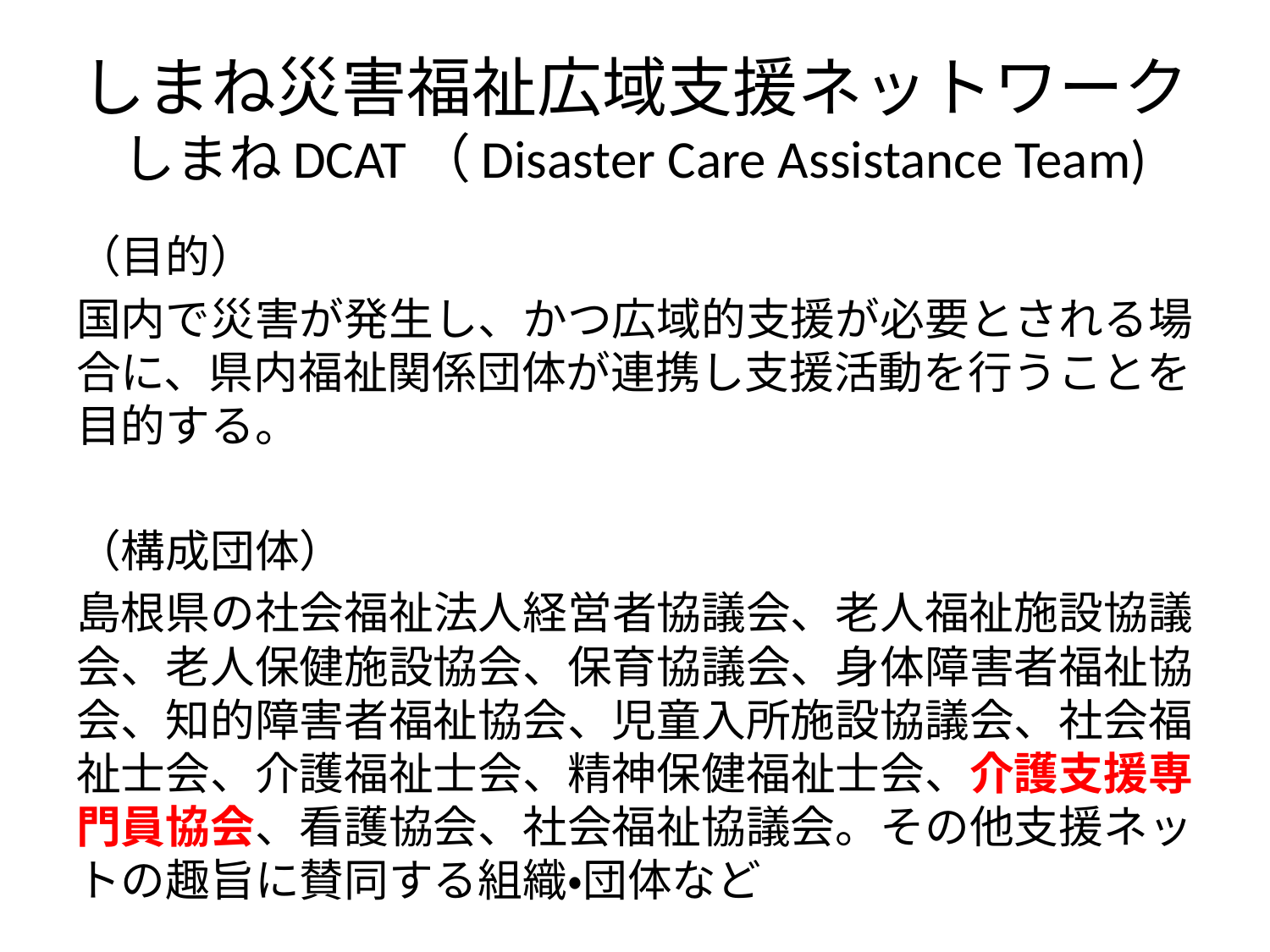

# しまね災害福祉広域支援ネットワーク しまねDCAT（Disaster Care Assistance Team)
（目的）
国内で災害が発生し、かつ広域的支援が必要とされる場合に、県内福祉関係団体が連携し支援活動を行うことを目的する。

（構成団体）
島根県の社会福祉法人経営者協議会、老人福祉施設協議会、老人保健施設協会、保育協議会、身体障害者福祉協会、知的障害者福祉協会、児童入所施設協議会、社会福祉士会、介護福祉士会、精神保健福祉士会、介護支援専門員協会、看護協会、社会福祉協議会。その他支援ネットの趣旨に賛同する組織・団体など